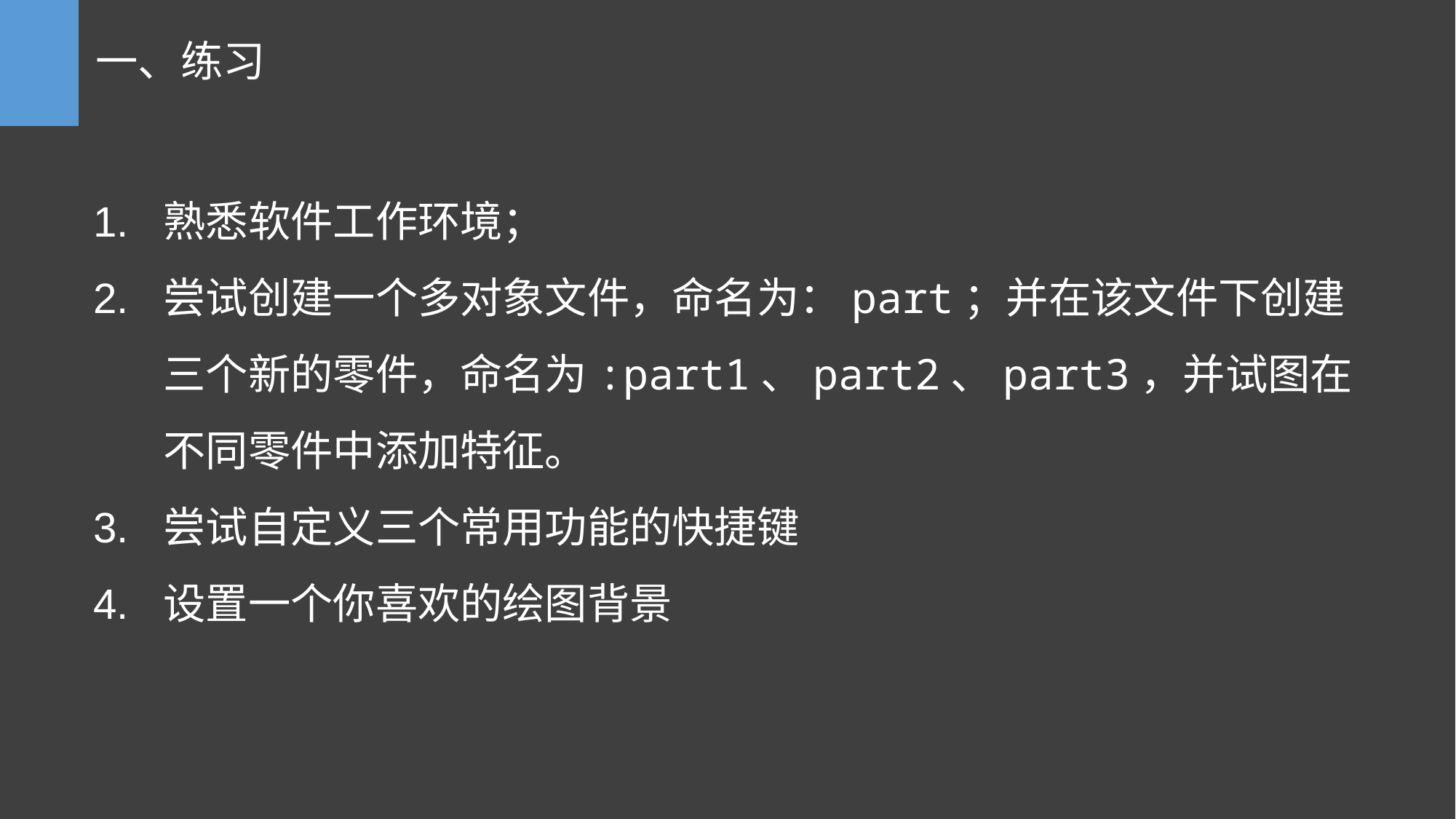

# 一、练习
熟悉软件工作环境；
尝试创建一个多对象文件，命名为：part；并在该文件下创建三个新的零件，命名为:part1、part2、part3，并试图在不同零件中添加特征。
尝试自定义三个常用功能的快捷键
设置一个你喜欢的绘图背景